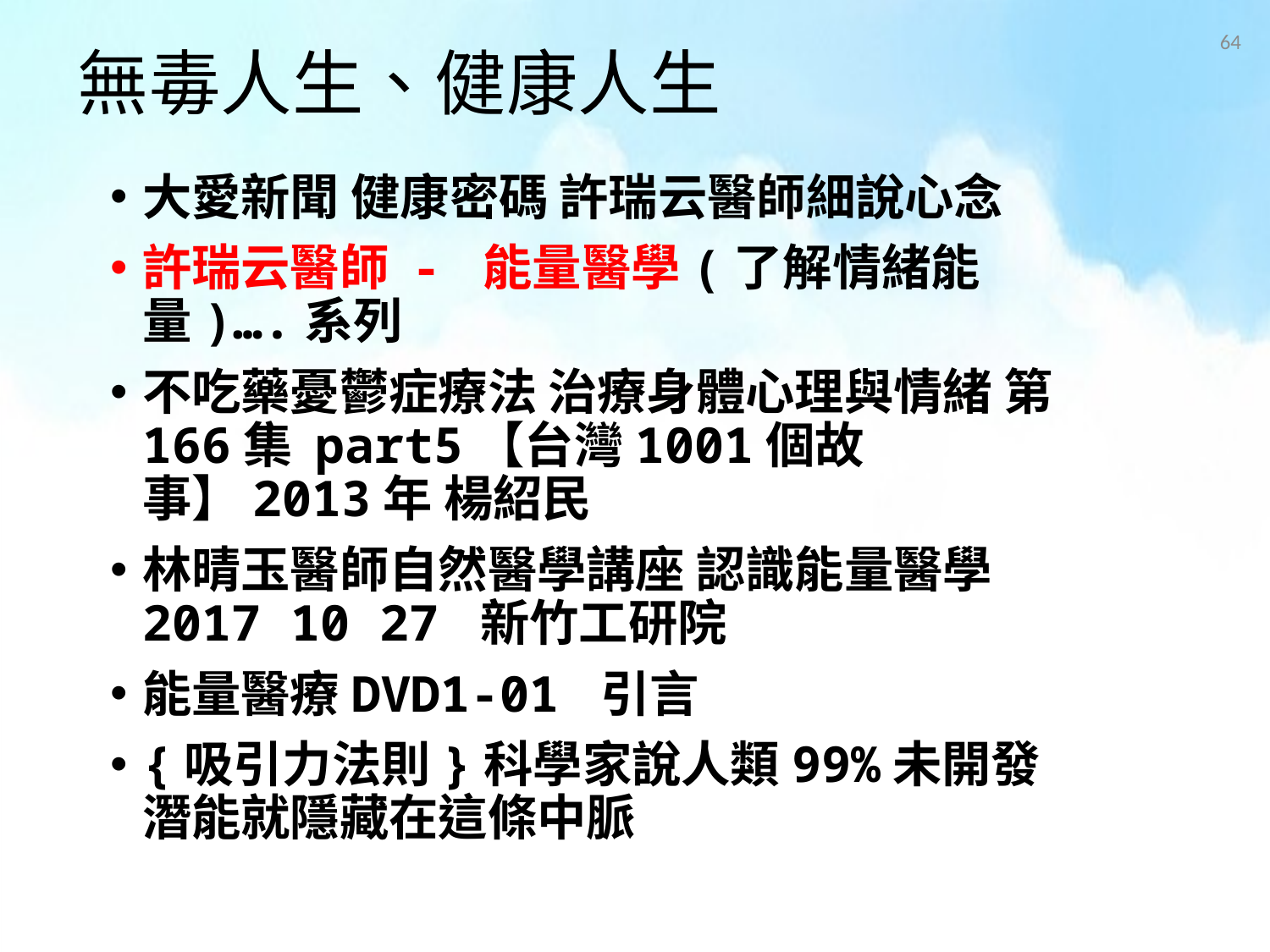

# 無毒人生、健康人生
64
大愛新聞 健康密碼 許瑞云醫師細說心念
許瑞云醫師 - 能量醫學(了解情緒能量)….系列
不吃藥憂鬱症療法 治療身體心理與情緒 第166集 part5【台灣1001個故事】2013年 楊紹民
林晴玉醫師自然醫學講座 認識能量醫學 2017 10 27 新竹工研院
能量醫療DVD1-01 引言
{吸引力法則}科學家說人類99%未開發潛能就隱藏在這條中脈